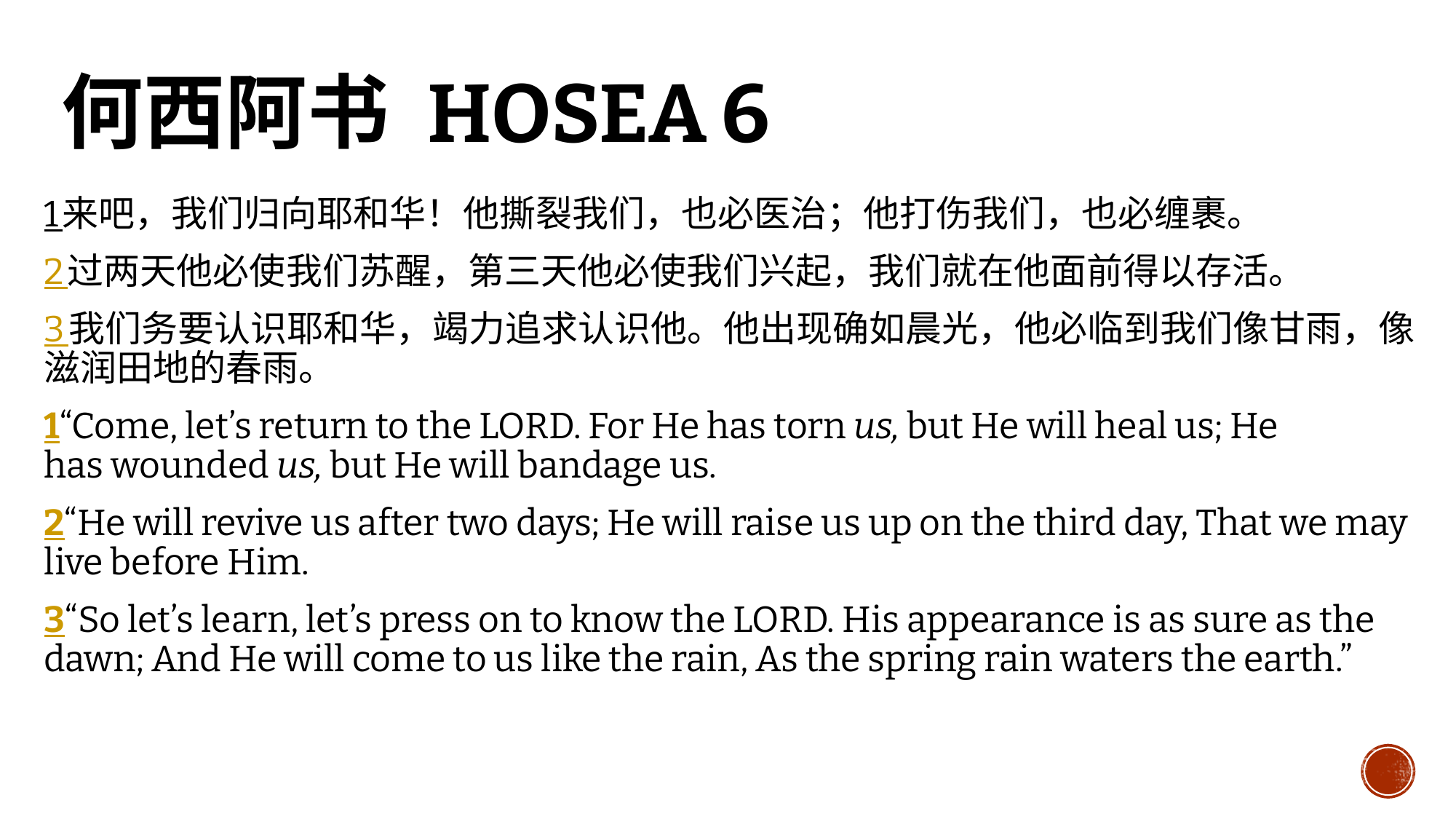

# 何西阿书 Hosea 6
1 来吧，我们归向耶和华！他撕裂我们，也必医治；他打伤我们，也必缠裹。
2 过两天他必使我们苏醒，第三天他必使我们兴起，我们就在他面前得以存活。
3 我们务要认识耶和华，竭力追求认识他。他出现确如晨光，他必临到我们像甘雨，像滋润田地的春雨。
1“Come, let’s return to the LORD. For He has torn us, but He will heal us; He has wounded us, but He will bandage us.
2“He will revive us after two days; He will raise us up on the third day, That we may live before Him.
3“So let’s learn, let’s press on to know the LORD. His appearance is as sure as the dawn; And He will come to us like the rain, As the spring rain waters the earth.”